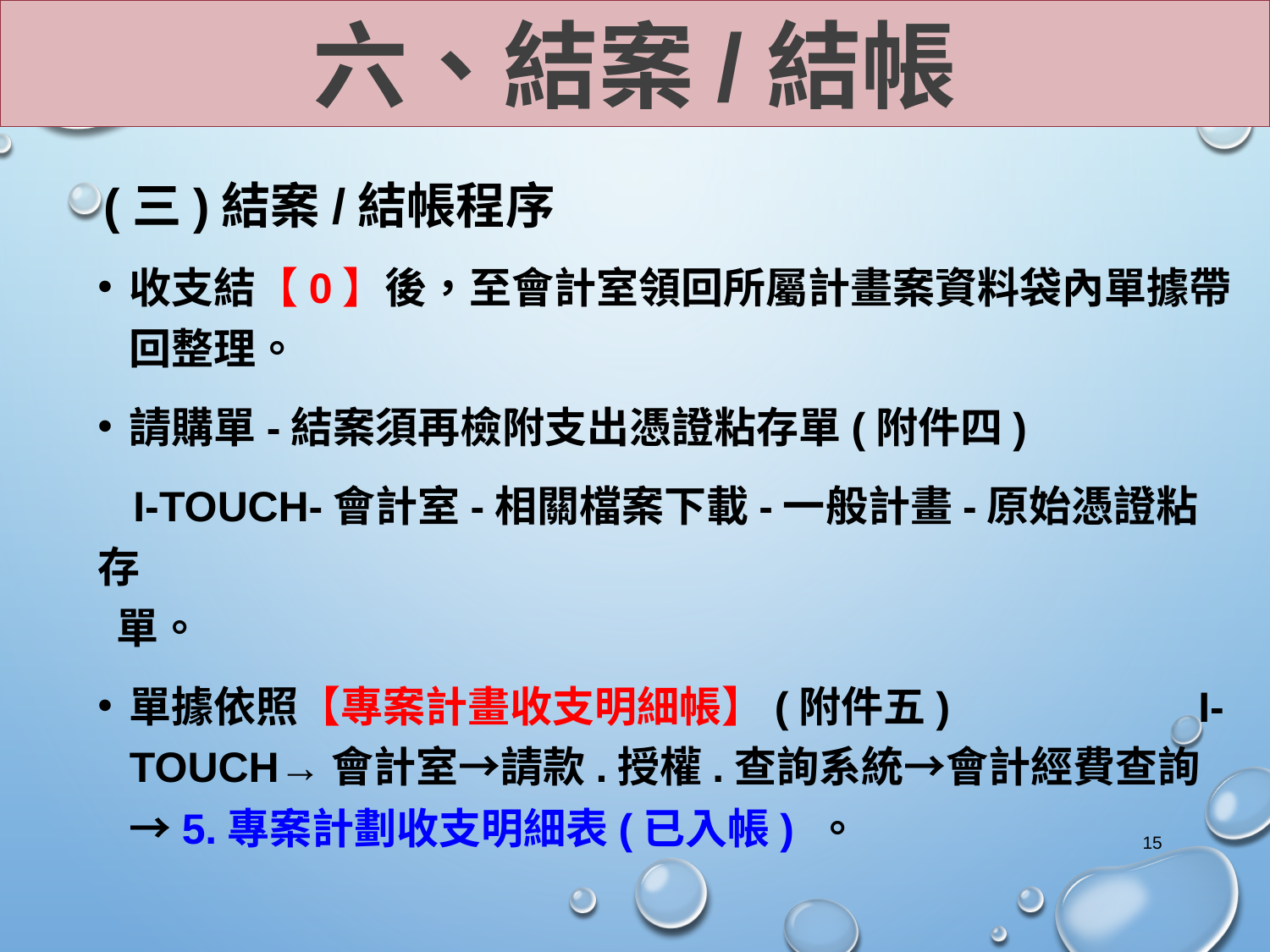

六、結案/結帳
(三)結案/結帳程序
收支結【0】後，至會計室領回所屬計畫案資料袋內單據帶回整理。
請購單-結案須再檢附支出憑證粘存單(附件四)
   I-touch-會計室-相關檔案下載-一般計畫-原始憑證粘存
  單。
單據依照【專案計畫收支明細帳】(附件五)                     i-touch→會計室→請款.授權.查詢系統→會計經費查詢→5.專案計劃收支明細表(已入帳) 。
15